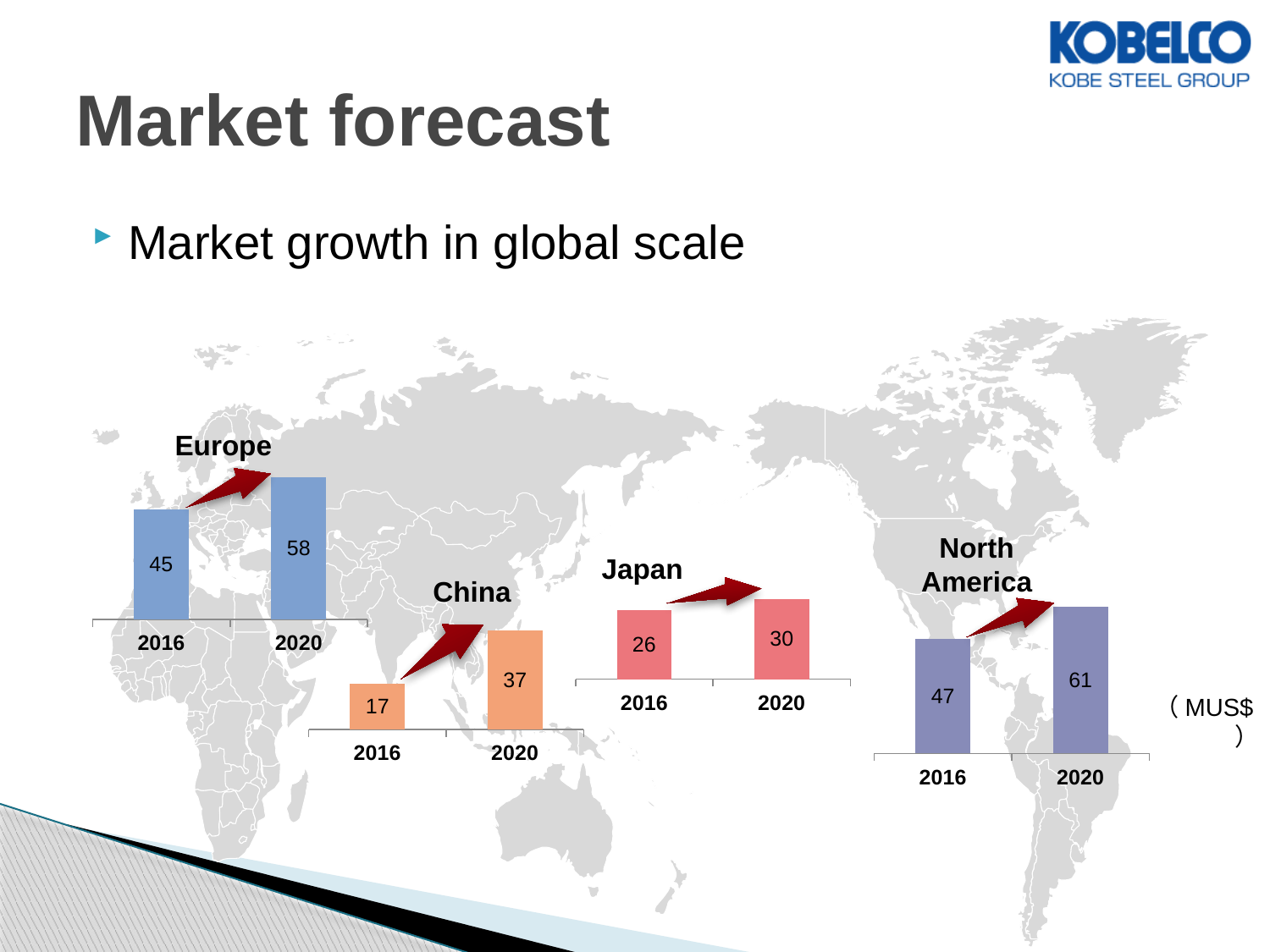

# Market forecast
Market growth in global scale

Europe
North America
Japan
China

### Chart

| Category | 売上高 |
|---|---|
| 2016 | 45.0 |
| 2020 | 58.0 |

### Chart

| Category | 売上高 |
|---|---|
| 2016 | 26.0 |
| 2020 | 30.0 |

### Chart

| Category | 売上高 |
|---|---|
| 2016 | 17.0 |
| 2020 | 37.0 |

### Chart

| Category | 売上高 |
|---|---|
| 2016 | 47.0 |
| 2020 | 61.0 |

（MUS$）